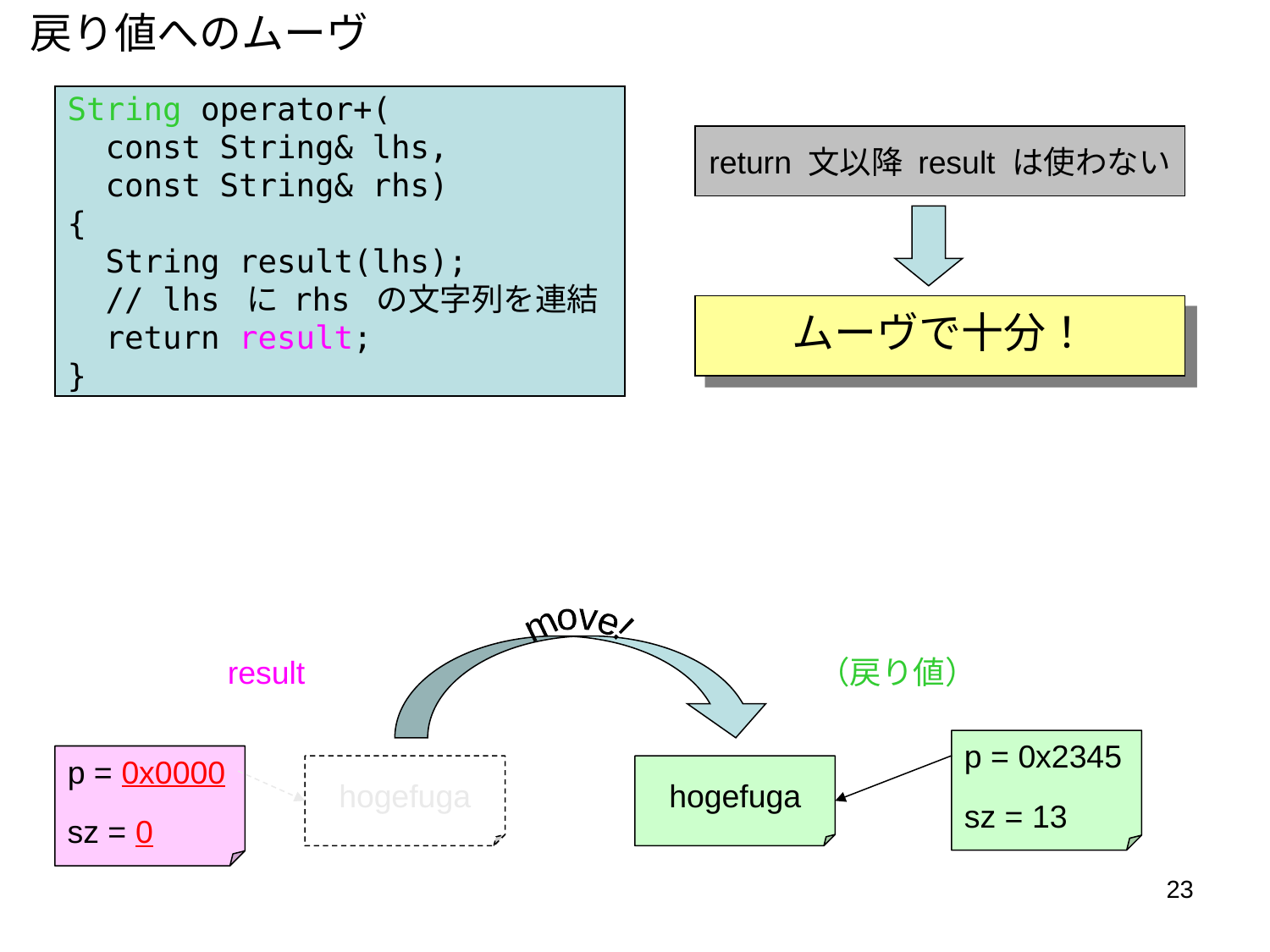

戻り値へのムーヴ
String operator+(
  const String& lhs,
  const String& rhs)
{
  String result(lhs);
  // lhs に rhs の文字列を連結
  return result;
}
return 文以降 result は使わない

ムーヴで十分！
move!

result
（戻り値）

p = 0x2345
p = 0x0000

hogefuga
hogefuga
sz = 13
sz = 0
23